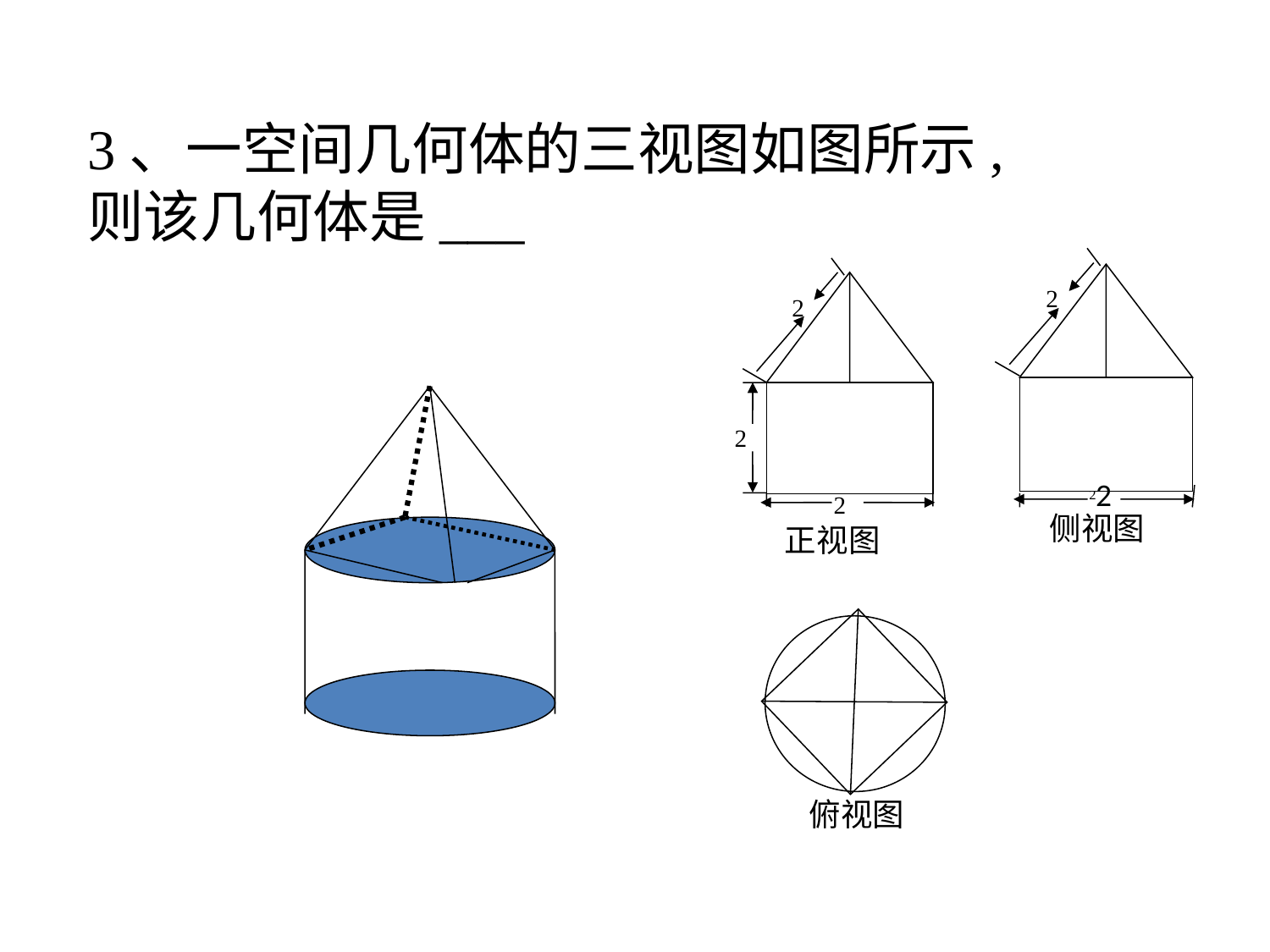

3、一空间几何体的三视图如图所示,则该几何体是___

  侧视图
2

2

2

2

2
2

正视图

俯视图